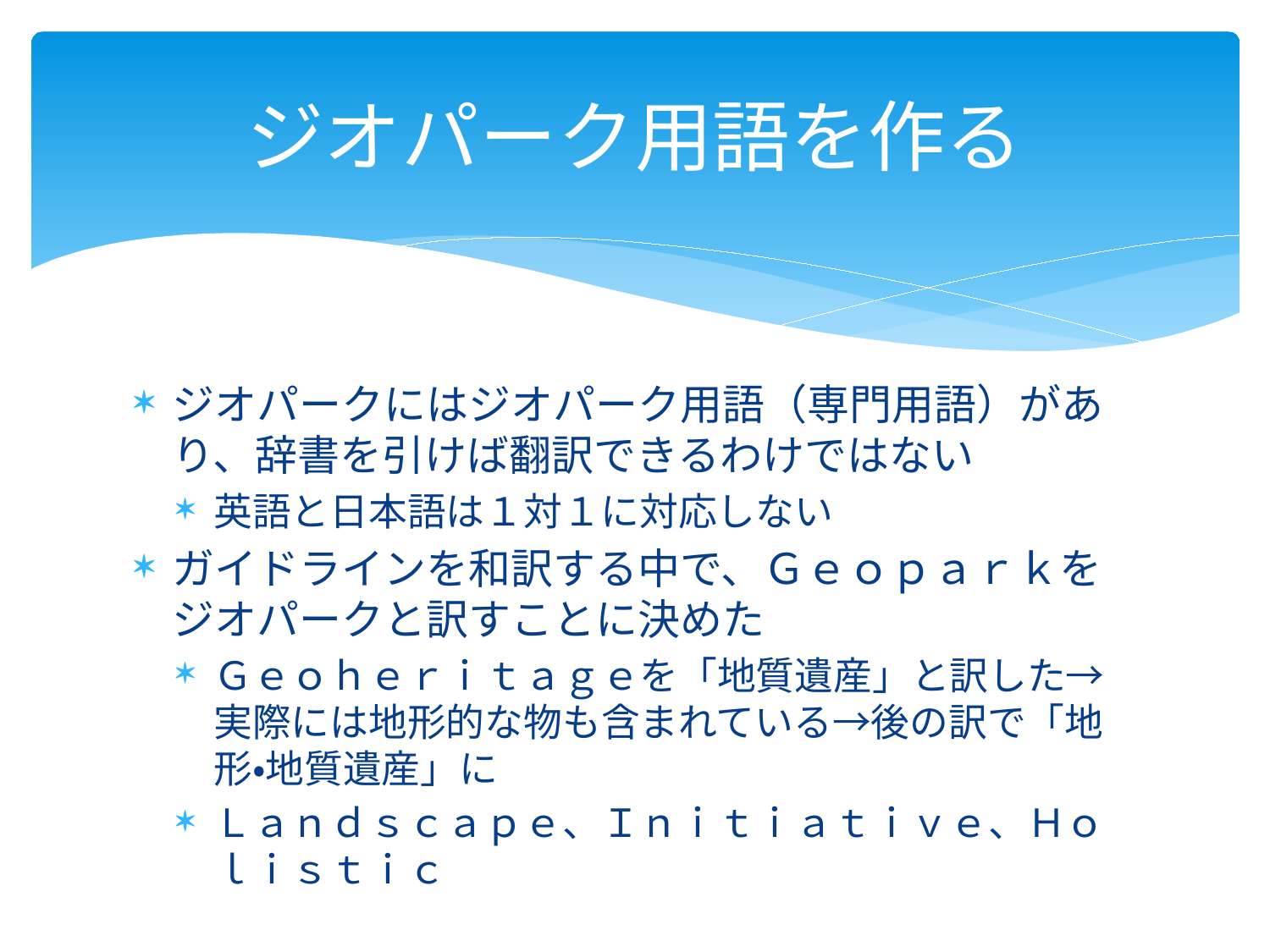

# ジオパーク用語を作る
ジオパークにはジオパーク用語（専門用語）があり、辞書を引けば翻訳できるわけではない
英語と日本語は１対１に対応しない
ガイドラインを和訳する中で、Ｇｅｏｐａｒｋをジオパークと訳すことに決めた
Ｇｅｏｈｅｒｉｔａｇｅを「地質遺産」と訳した→実際には地形的な物も含まれている→後の訳で「地形・地質遺産」に
Ｌａｎｄｓｃａｐｅ、Ｉｎｉｔｉａｔｉｖｅ、Ｈｏｌｉｓｔｉｃ